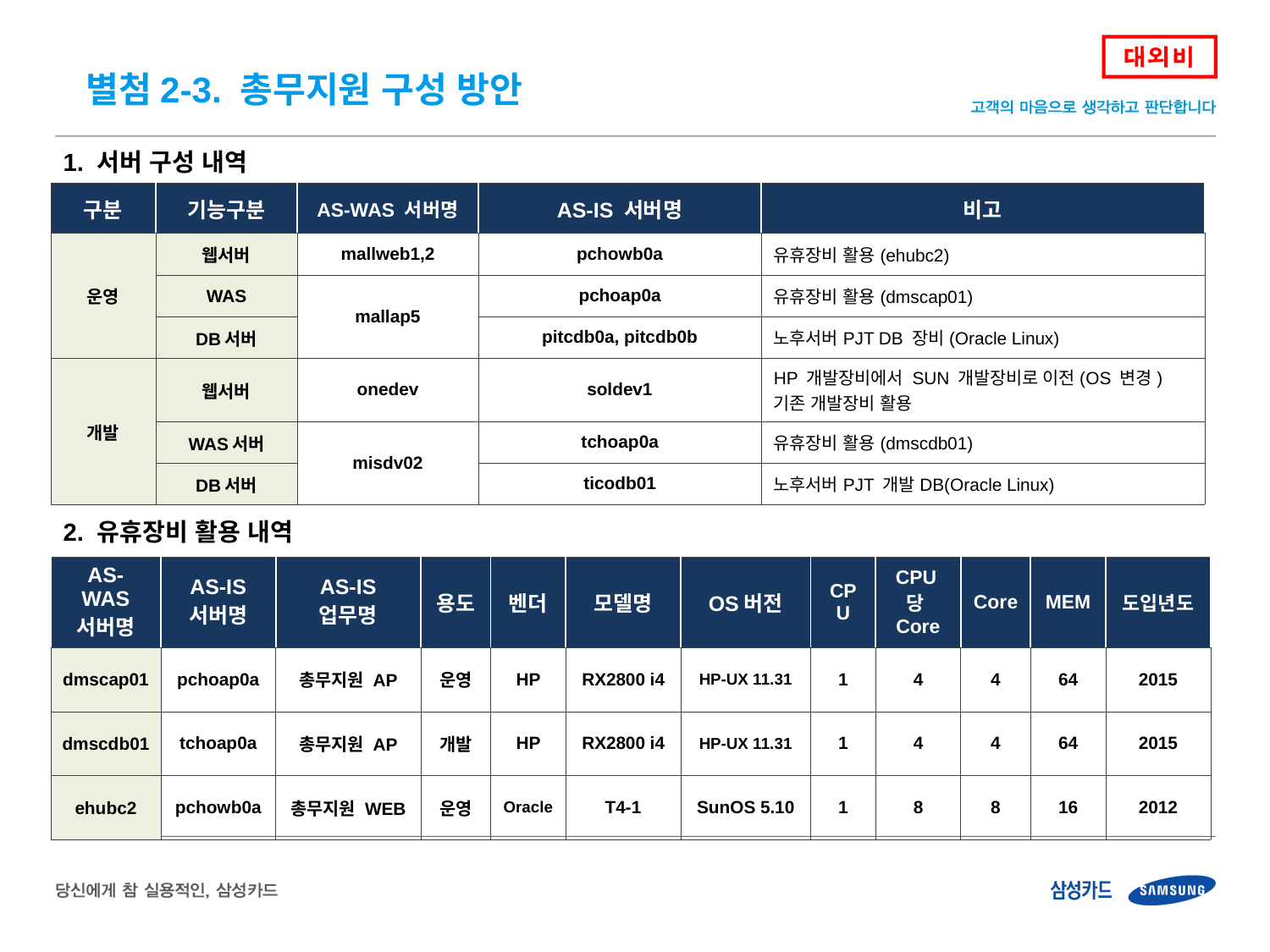

별첨2-3. 총무지원 구성 방안
1. 서버 구성 내역
| 구분 | 기능구분 | AS-WAS 서버명 | AS-IS 서버명 | 비고 |
| --- | --- | --- | --- | --- |
| 운영 | 웹서버 | mallweb1,2 | pchowb0a | 유휴장비 활용(ehubc2) |
|  | WAS | mallap5 | pchoap0a | 유휴장비 활용(dmscap01) |
|  | DB서버 |  | pitcdb0a, pitcdb0b | 노후서버PJT DB 장비(Oracle Linux) |
| 개발 | 웹서버 | onedev | soldev1 | HP 개발장비에서 SUN 개발장비로 이전(OS 변경) 기존 개발장비 활용 |
|  | WAS서버 | misdv02 | tchoap0a | 유휴장비 활용(dmscdb01) |
|  | DB서버 |  | ticodb01 | 노후서버PJT 개발DB(Oracle Linux) |
2. 유휴장비 활용 내역
| AS-WAS 서버명 | AS-IS 서버명 | AS-IS 업무명 | 용도 | 벤더 | 모델명 | OS버전 | CPU | CPU당Core | Core | MEM | 도입년도 |
| --- | --- | --- | --- | --- | --- | --- | --- | --- | --- | --- | --- |
| dmscap01 | pchoap0a | 총무지원 AP | 운영 | HP | RX2800 i4 | HP-UX 11.31 | 1 | 4 | 4 | 64 | 2015 |
| dmscdb01 | tchoap0a | 총무지원 AP | 개발 | HP | RX2800 i4 | HP-UX 11.31 | 1 | 4 | 4 | 64 | 2015 |
| ehubc2 | pchowb0a | 총무지원 WEB | 운영 | Oracle | T4-1 | SunOS 5.10 | 1 | 8 | 8 | 16 | 2012 |